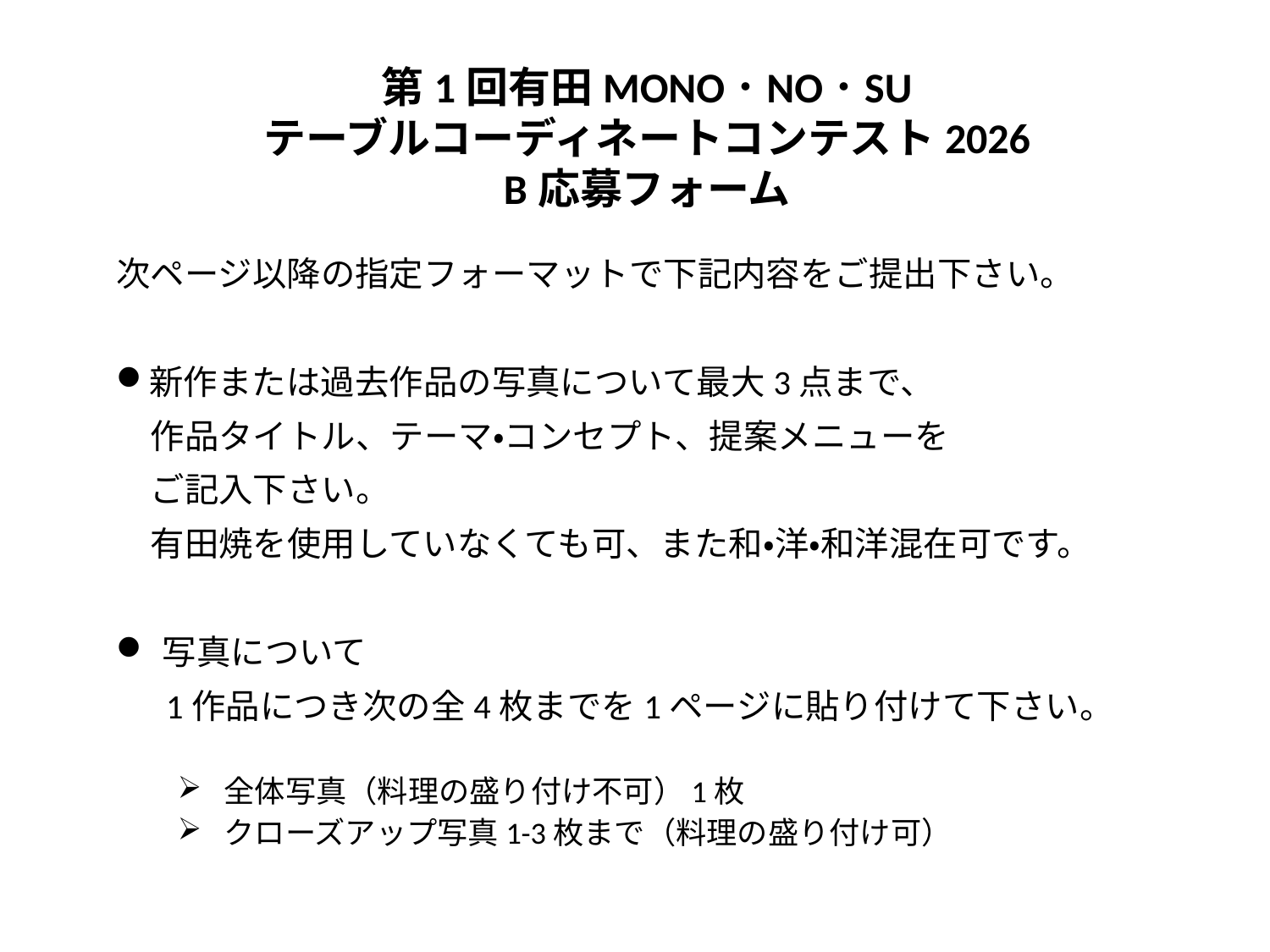

第1回有田MONO･NO･SU
テーブルコーディネートコンテスト2026
B応募フォーム
次ページ以降の指定フォーマットで下記内容をご提出下さい。

新作または過去作品の写真について最大3点まで、
　作品タイトル、テーマ・コンセプト、提案メニューを
　ご記入下さい。
　有田焼を使用していなくても可、また和・洋・和洋混在可です。

写真について
　 1作品につき次の全4枚までを1ページに貼り付けて下さい。

全体写真（料理の盛り付け不可）1枚
クローズアップ写真1-3枚まで（料理の盛り付け可）